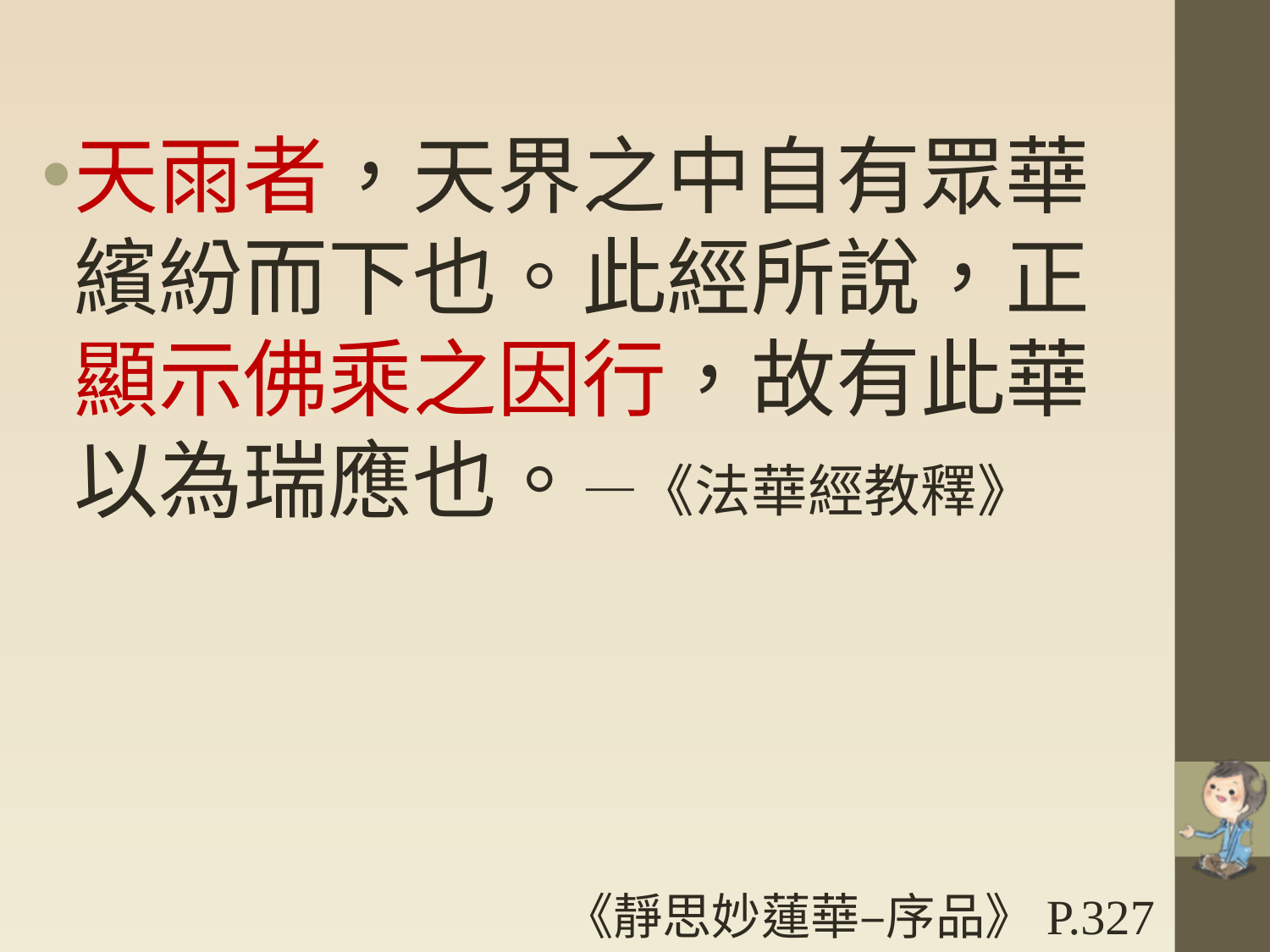

天雨者，天界之中自有眾華繽紛而下也。此經所說，正顯示佛乘之因行，故有此華以為瑞應也。—《法華經教釋》

《靜思妙蓮華–序品》P.327